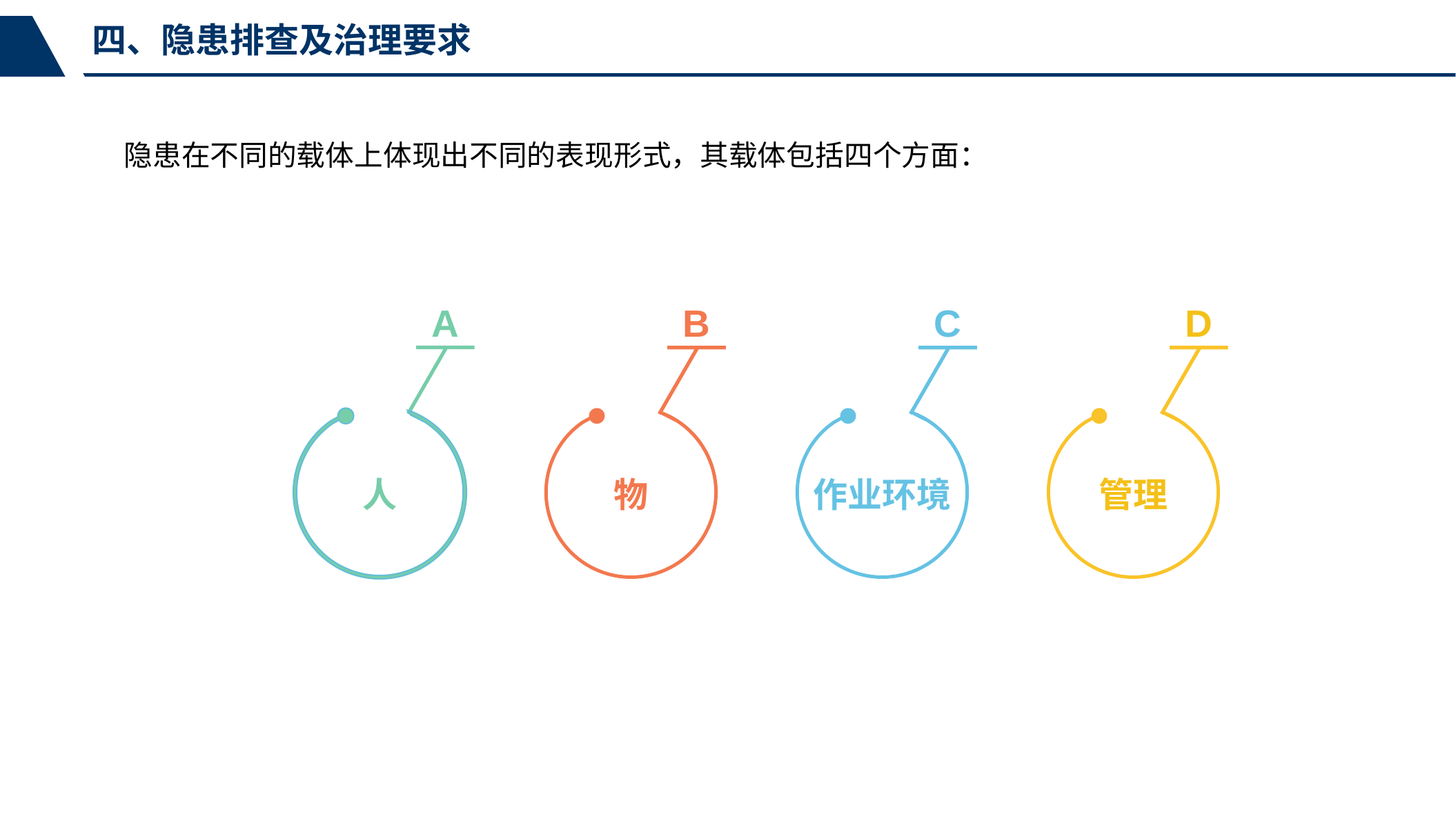

四、隐患排查及治理要求

隐患在不同的载体上体现出不同的表现形式，其载体包括四个方面：
A
B
C
D

人
物
作业环境
管理